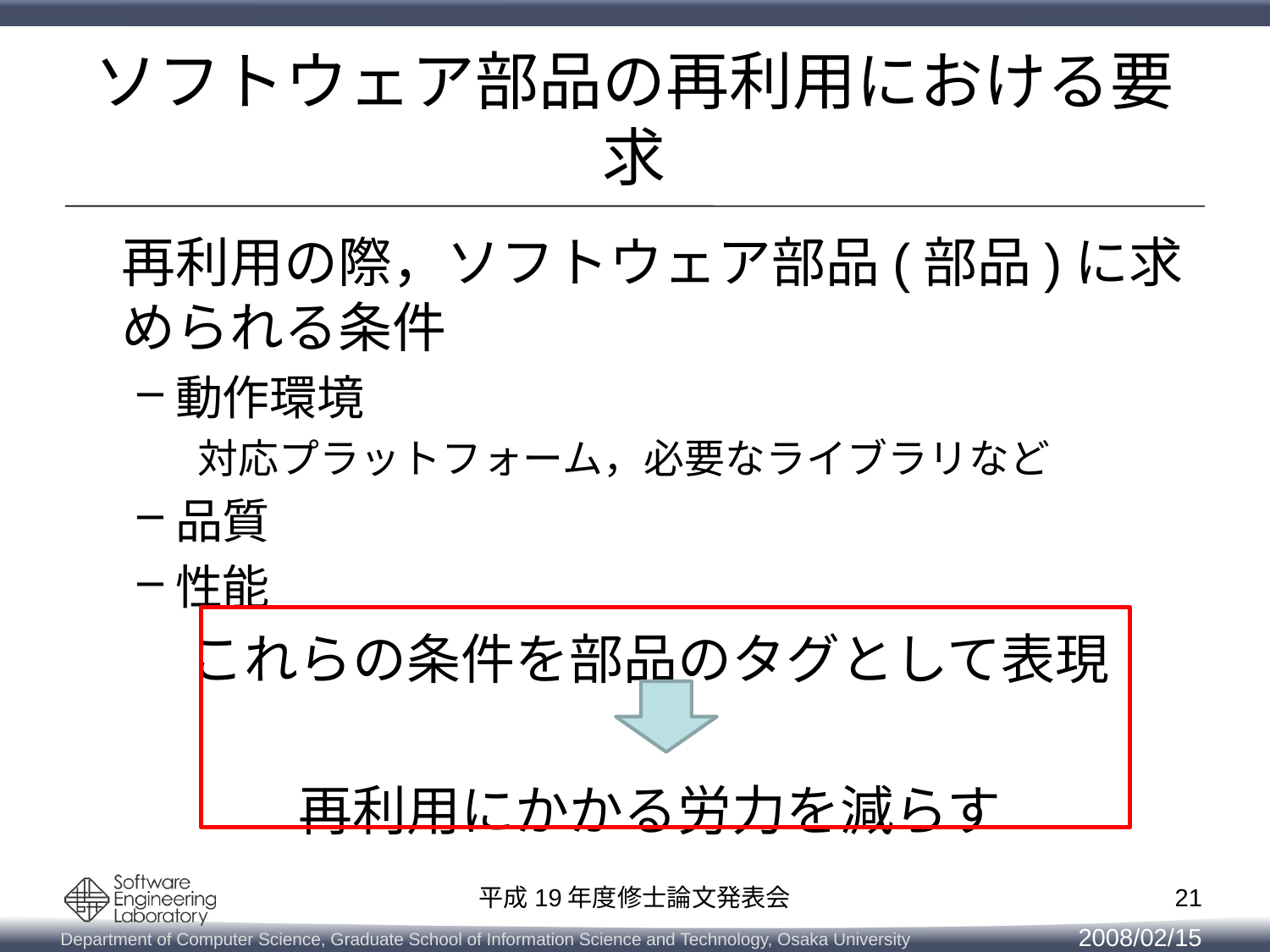

# ソフトウェア部品の再利用における要求
	再利用の際，ソフトウェア部品(部品)に求められる条件
動作環境
対応プラットフォーム，必要なライブラリなど
品質
性能
これらの条件を部品のタグとして表現

再利用にかかる労力を減らす

21
平成19年度修士論文発表会
2008/02/15